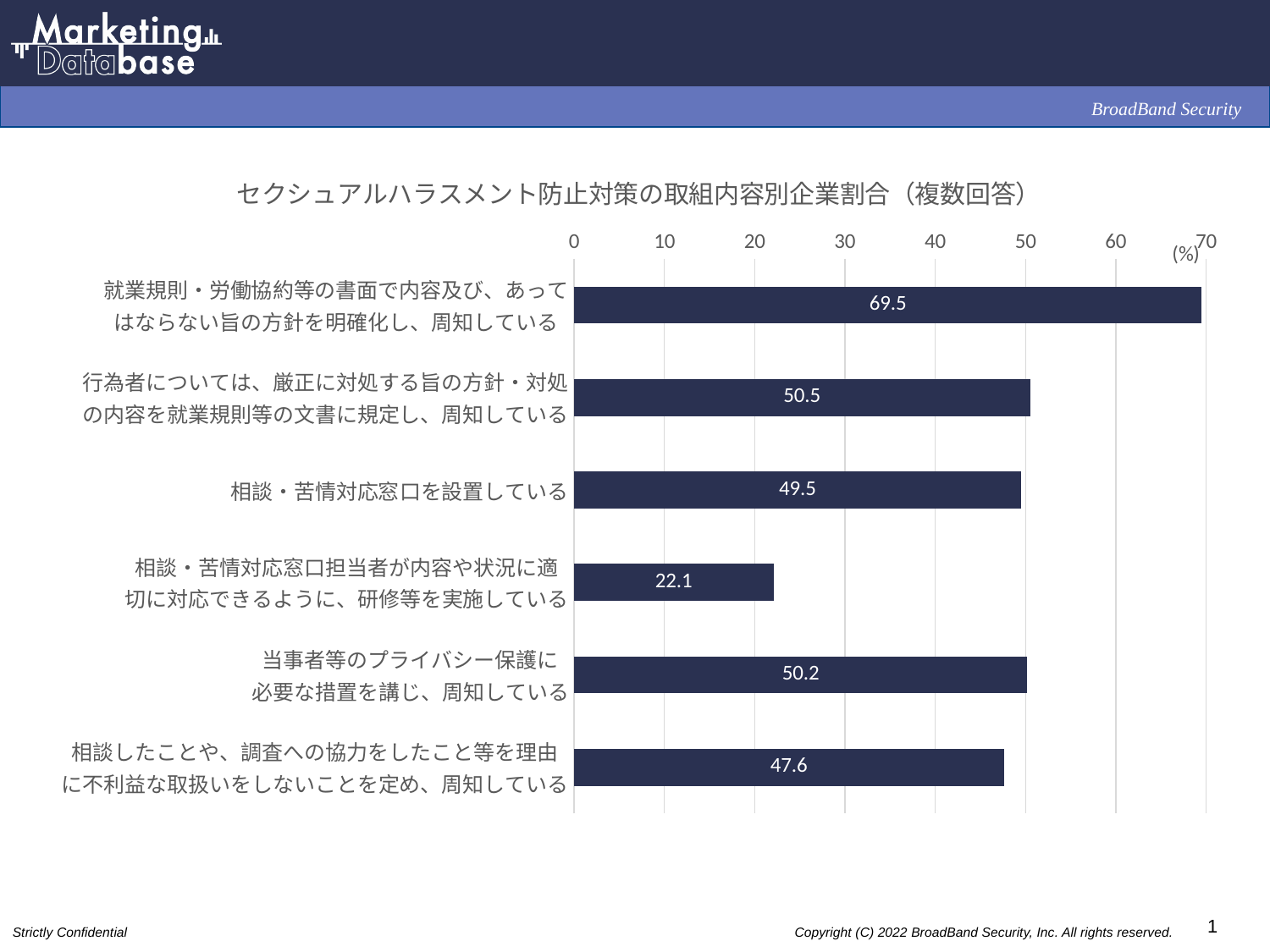

### Chart: セクシュアルハラスメント防止対策の取組内容別企業割合（複数回答）

| Category |  |
|---|---|
| 就業規則・労働協約等の書面で内容及び、あって
はならない旨の方針を明確化し、周知している | 69.5 |
| 行為者については、厳正に対処する旨の方針・対処
の内容を就業規則等の文書に規定し、周知している | 50.5 |
| 相談・苦情対応窓口を設置している | 49.5 |
| 相談・苦情対応窓口担当者が内容や状況に適
切に対応できるように、研修等を実施している | 22.1 |
| 当事者等のプライバシー保護に
必要な措置を講じ、周知している | 50.2 |
| 相談したことや、調査への協力をしたこと等を理由
に不利益な取扱いをしないことを定め、周知している | 47.6 |